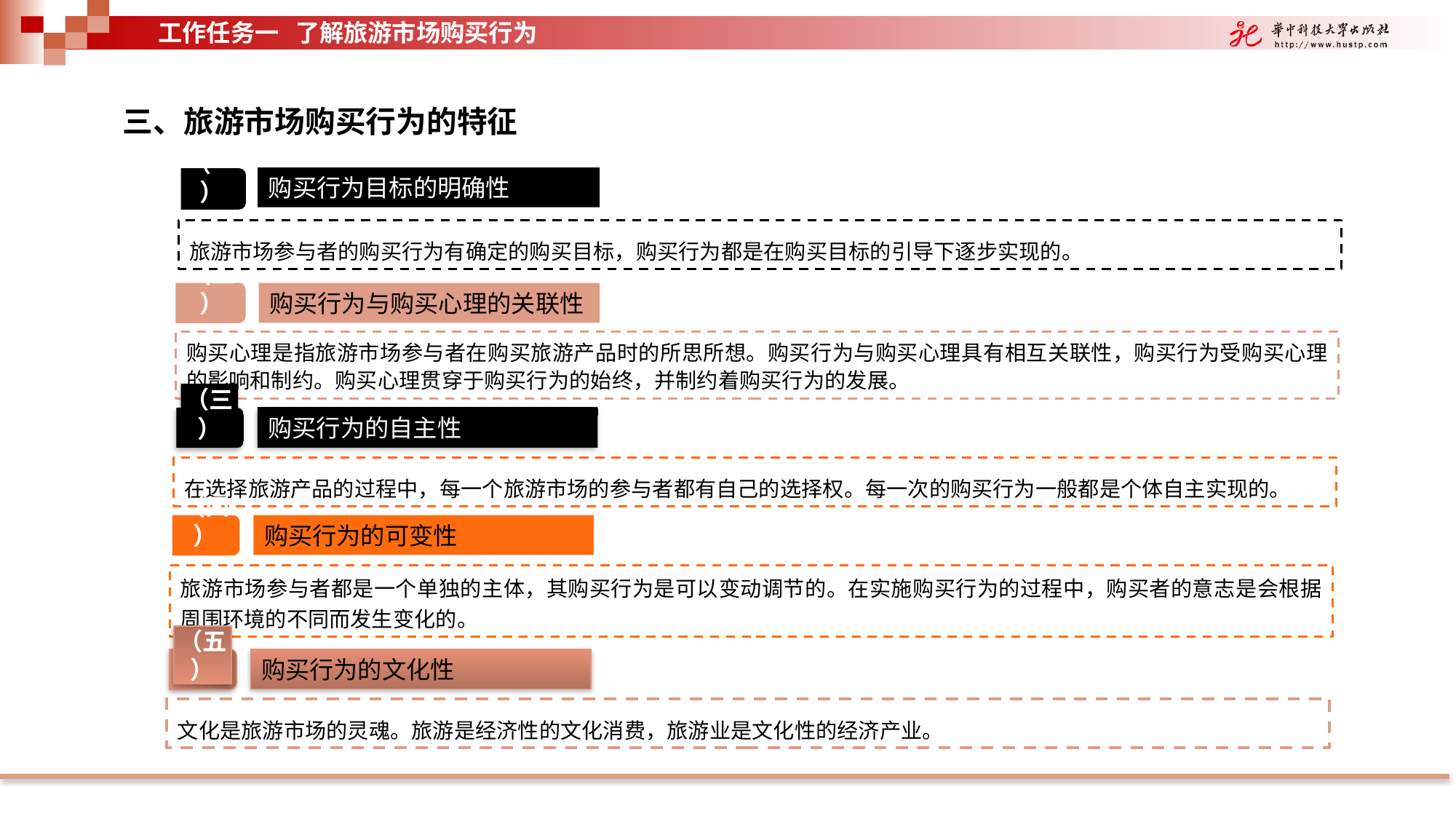

工作任务一   了解旅游市场购买行为
三、旅游市场购买行为的特征
购买行为目标的明确性

（一）
旅游市场参与者的购买行为有确定的购买目标，购买行为都是在购买目标的引导下逐步实现的。

（二）
购买行为与购买心理的关联性
购买心理是指旅游市场参与者在购买旅游产品时的所思所想。购买行为与购买心理具有相互关联性，购买行为受购买心理的影响和制约。购买心理贯穿于购买行为的始终，并制约着购买行为的发展。
购买行为的自主性

（三）
在选择旅游产品的过程中，每一个旅游市场的参与者都有自己的选择权。每一次的购买行为一般都是个体自主实现的。
购买行为的可变性

（四）
旅游市场参与者都是一个单独的主体，其购买行为是可以变动调节的。在实施购买行为的过程中，购买者的意志是会根据周围环境的不同而发生变化的。
购买行为的文化性

（五）
文化是旅游市场的灵魂。旅游是经济性的文化消费，旅游业是文化性的经济产业。